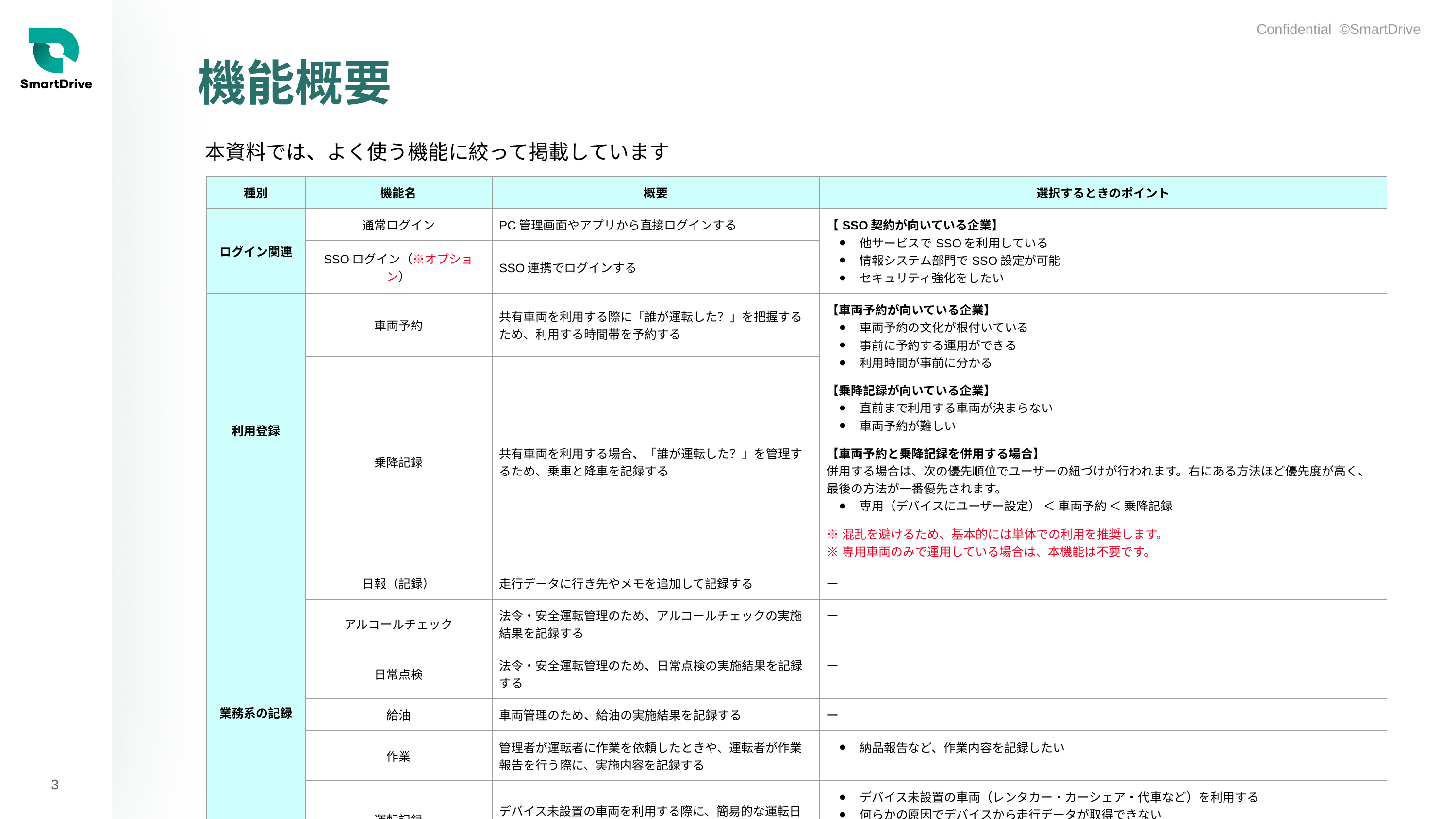

# 機能概要
本資料では、よく使う機能に絞って掲載しています
| 種別 | 機能名 | 概要 | 選択するときのポイント |
| --- | --- | --- | --- |
| ログイン関連 | 通常ログイン | PC管理画面やアプリから直接ログインする | 【SSO契約が向いている企業】 他サービスでSSOを利用している 情報システム部門でSSO設定が可能 セキュリティ強化をしたい |
|  | SSOログイン（※オプション） | SSO連携でログインする |  |
| 利用登録 | 車両予約 | 共有車両を利用する際に「誰が運転した？」を把握するため、利用する時間帯を予約する | 【車両予約が向いている企業】 車両予約の文化が根付いている 事前に予約する運用ができる 利用時間が事前に分かる 【乗降記録が向いている企業】 直前まで利用する車両が決まらない 車両予約が難しい 【車両予約と乗降記録を併用する場合】 併用する場合は、次の優先順位でユーザーの紐づけが行われます。右にある方法ほど優先度が高く、最後の方法が一番優先されます。 専用（デバイスにユーザー設定） ＜ 車両予約 ＜ 乗降記録 ※混乱を避けるため、基本的には単体での利用を推奨します。 ※専用車両のみで運用している場合は、本機能は不要です。 |
|  | 乗降記録 | 共有車両を利用する場合、「誰が運転した？」を管理するため、乗車と降車を記録する |  |
| 業務系の記録 | 日報（記録） | 走行データに行き先やメモを追加して記録する | ー |
|  | アルコールチェック | 法令・安全運転管理のため、アルコールチェックの実施結果を記録する | ー |
|  | 日常点検 | 法令・安全運転管理のため、日常点検の実施結果を記録する | ー |
|  | 給油 | 車両管理のため、給油の実施結果を記録する | ー |
|  | 作業 | 管理者が運転者に作業を依頼したときや、運転者が作業報告を行う際に、実施内容を記録する | 納品報告など、作業内容を記録したい |
|  | 運転記録 | デバイス未設置の車両を利用する際に、簡易的な運転日報を作成・記録する | デバイス未設置の車両（レンタカー・カーシェア・代車など）を利用する 何らかの原因でデバイスから走行データが取得できない ※車載器を設置している車両については、自動で記録が作成されるため［運転記録］は不要です。 |
3